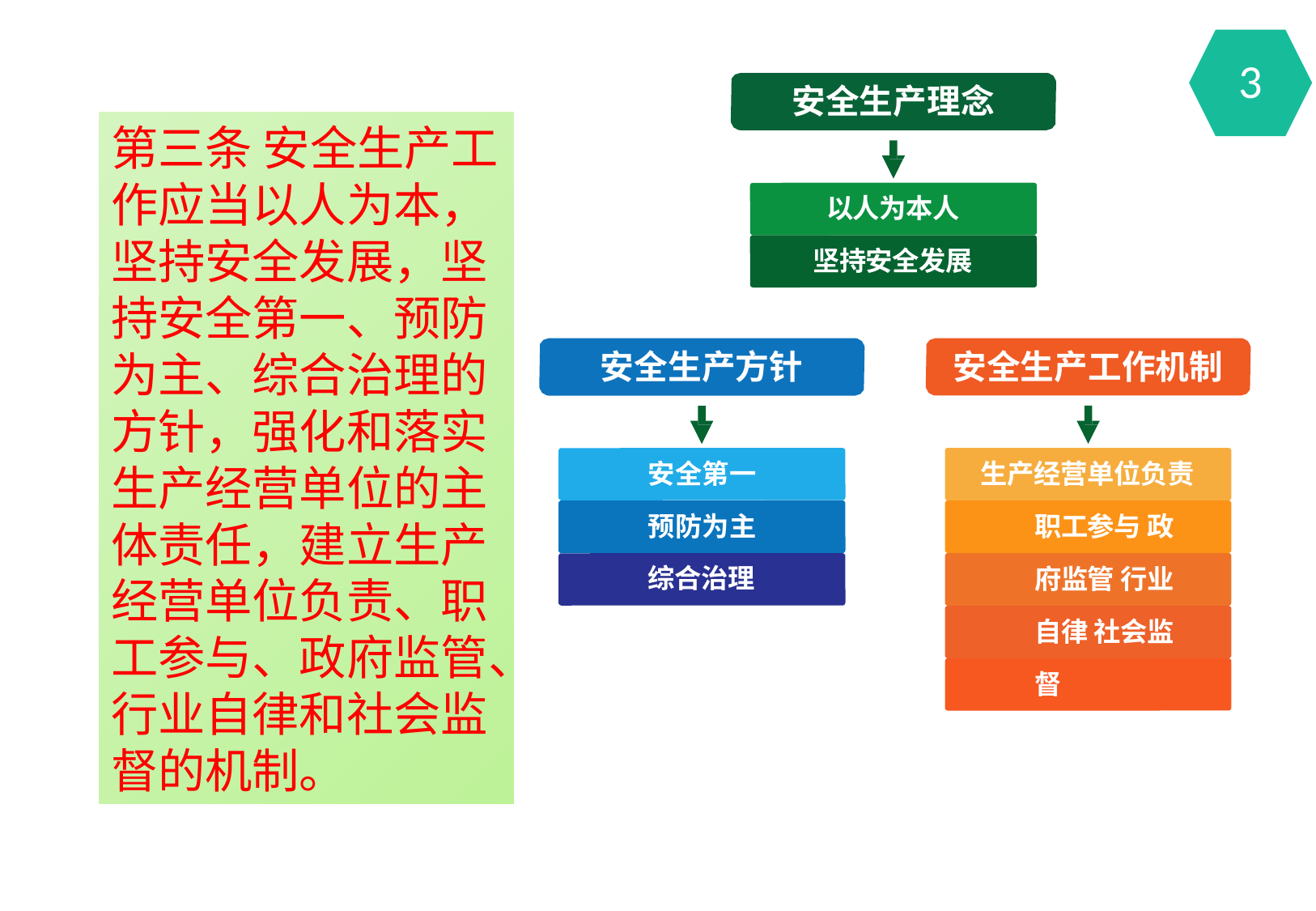

3

安全生产理念
第三条 安全生产工作应当以人为本，坚持安全发展，坚持安全第一、预防为主、综合治理的方针，强化和落实生产经营单位的主体责任，建立生产经营单位负责、职工参与、政府监管、行业自律和社会监督的机制。

以人为本人 坚持安全发展

安全生产方针
安全生产工作机制

生产经营单位负责 职工参与 政府监管 行业自律 社会监督
安全第一 预防为主 综合治理